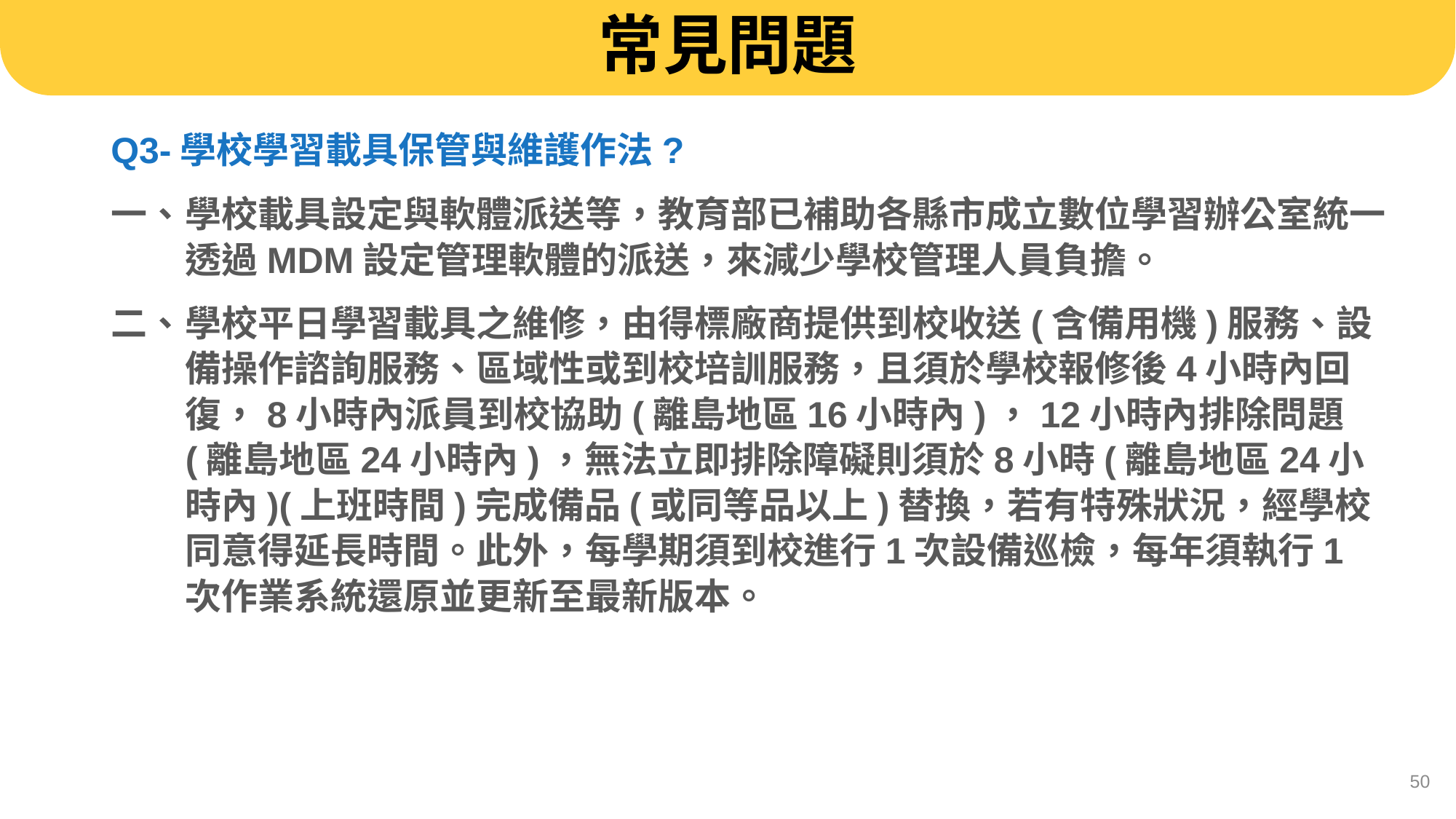

# 常見問題
Q3-學校學習載具保管與維護作法?
一、	學校載具設定與軟體派送等，教育部已補助各縣市成立數位學習辦公室統一透過MDM設定管理軟體的派送，來減少學校管理人員負擔。
二、	學校平日學習載具之維修，由得標廠商提供到校收送(含備用機)服務、設備操作諮詢服務、區域性或到校培訓服務，且須於學校報修後4小時內回復，8小時內派員到校協助(離島地區16小時內)，12小時內排除問題(離島地區24小時內)，無法立即排除障礙則須於8小時(離島地區24小時內)(上班時間)完成備品(或同等品以上)替換，若有特殊狀況，經學校同意得延長時間。此外，每學期須到校進行1次設備巡檢，每年須執行1次作業系統還原並更新至最新版本。

50